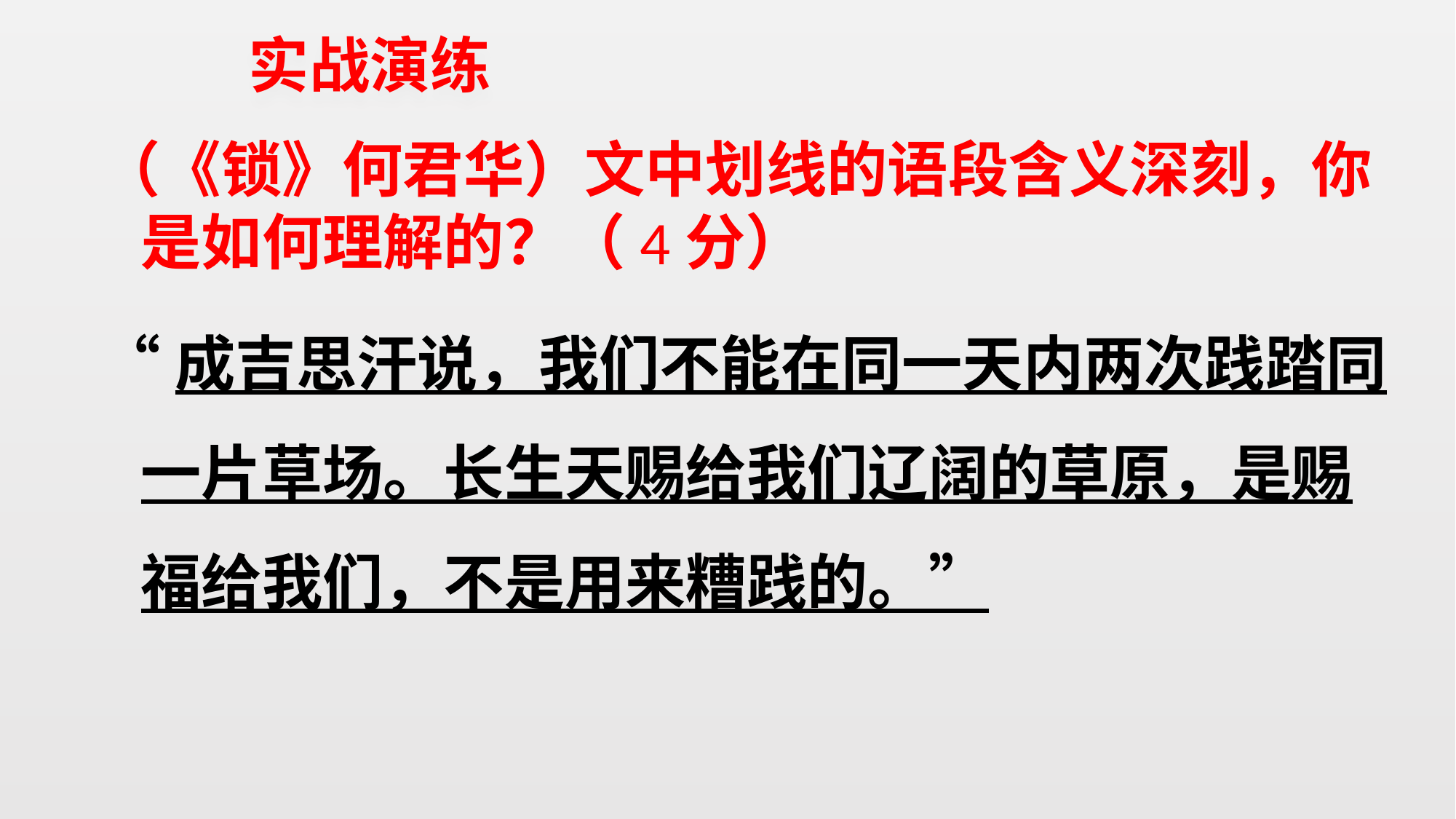

# 实战演练
（《锁》何君华）文中划线的语段含义深刻，你是如何理解的？（4分）
“成吉思汗说，我们不能在同一天内两次践踏同一片草场。长生天赐给我们辽阔的草原，是赐福给我们，不是用来糟践的。”